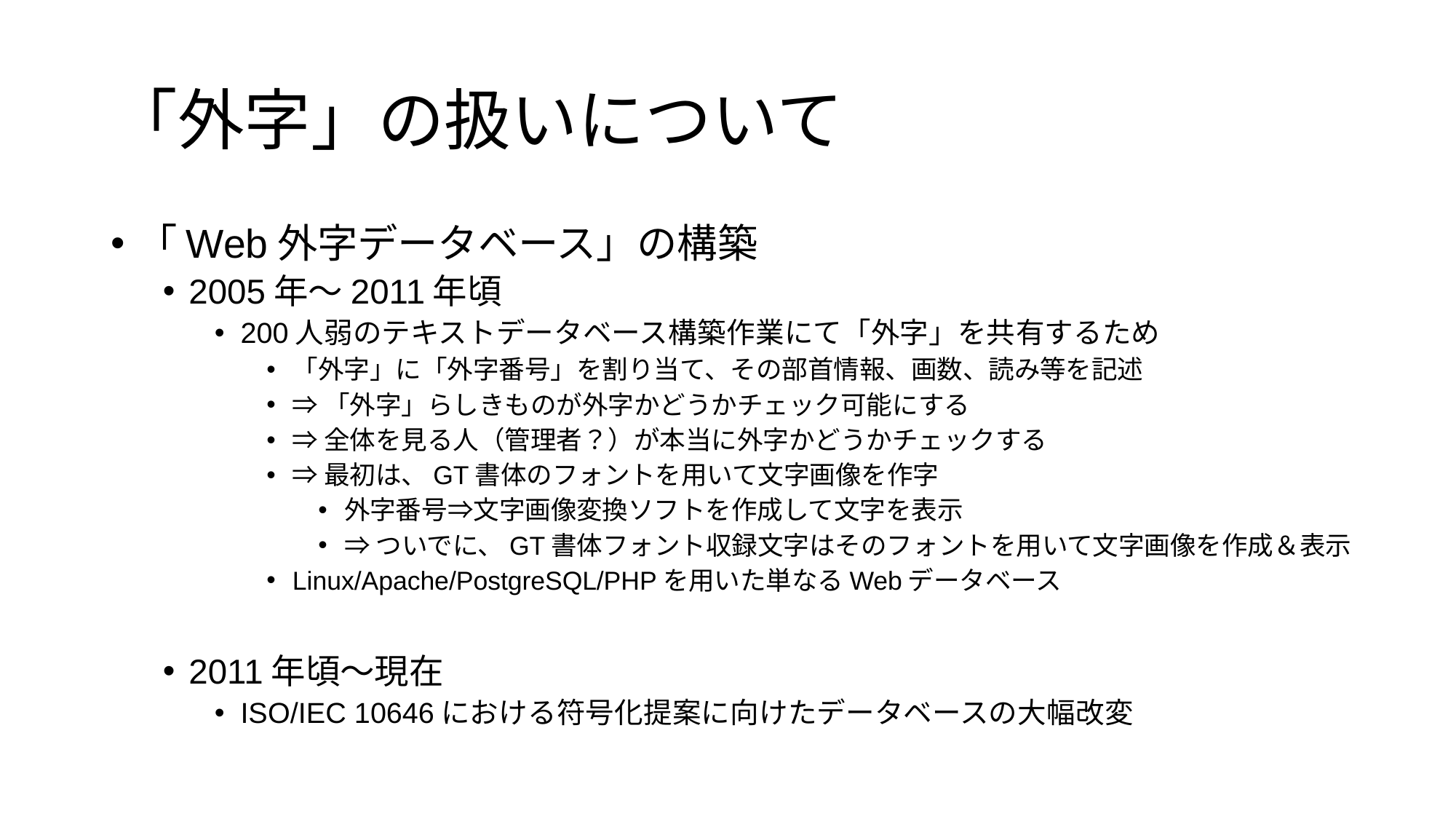

# 「外字」の扱いについて
「Web外字データベース」の構築
2005年～2011年頃
200人弱のテキストデータベース構築作業にて「外字」を共有するため
「外字」に「外字番号」を割り当て、その部首情報、画数、読み等を記述
⇒「外字」らしきものが外字かどうかチェック可能にする
⇒全体を見る人（管理者？）が本当に外字かどうかチェックする
⇒最初は、GT書体のフォントを用いて文字画像を作字
外字番号⇒文字画像変換ソフトを作成して文字を表示
⇒ついでに、GT書体フォント収録文字はそのフォントを用いて文字画像を作成＆表示
Linux/Apache/PostgreSQL/PHPを用いた単なるWebデータベース

2011年頃～現在
ISO/IEC 10646における符号化提案に向けたデータベースの大幅改変